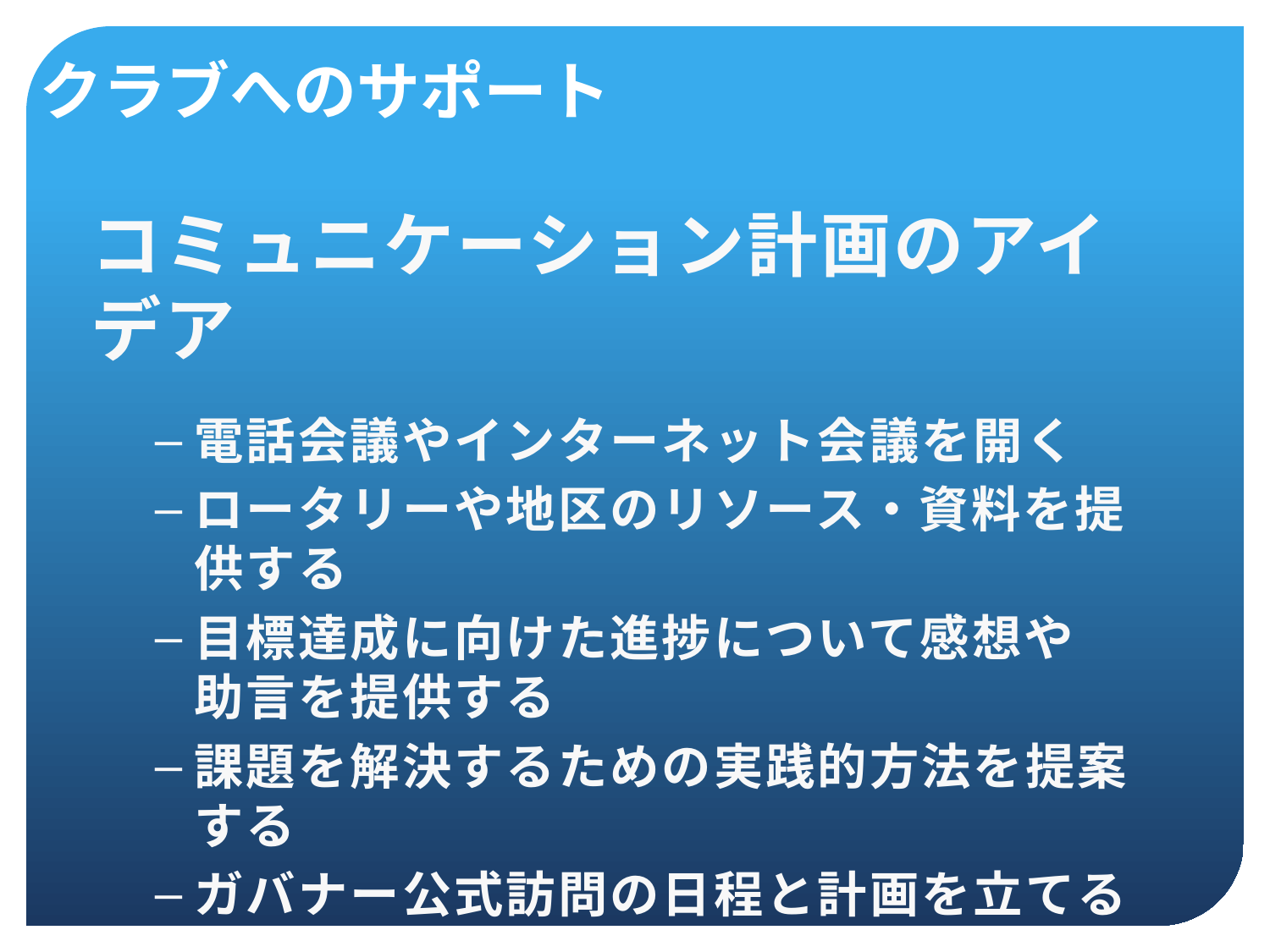

クラブへのサポート
コミュニケーション計画のアイデア

電話会議やインターネット会議を開く
ロータリーや地区のリソース・資料を提供する
目標達成に向けた進捗について感想や
助言を提供する
課題を解決するための実践的方法を提案する
ガバナー公式訪問の日程と計画を立てる